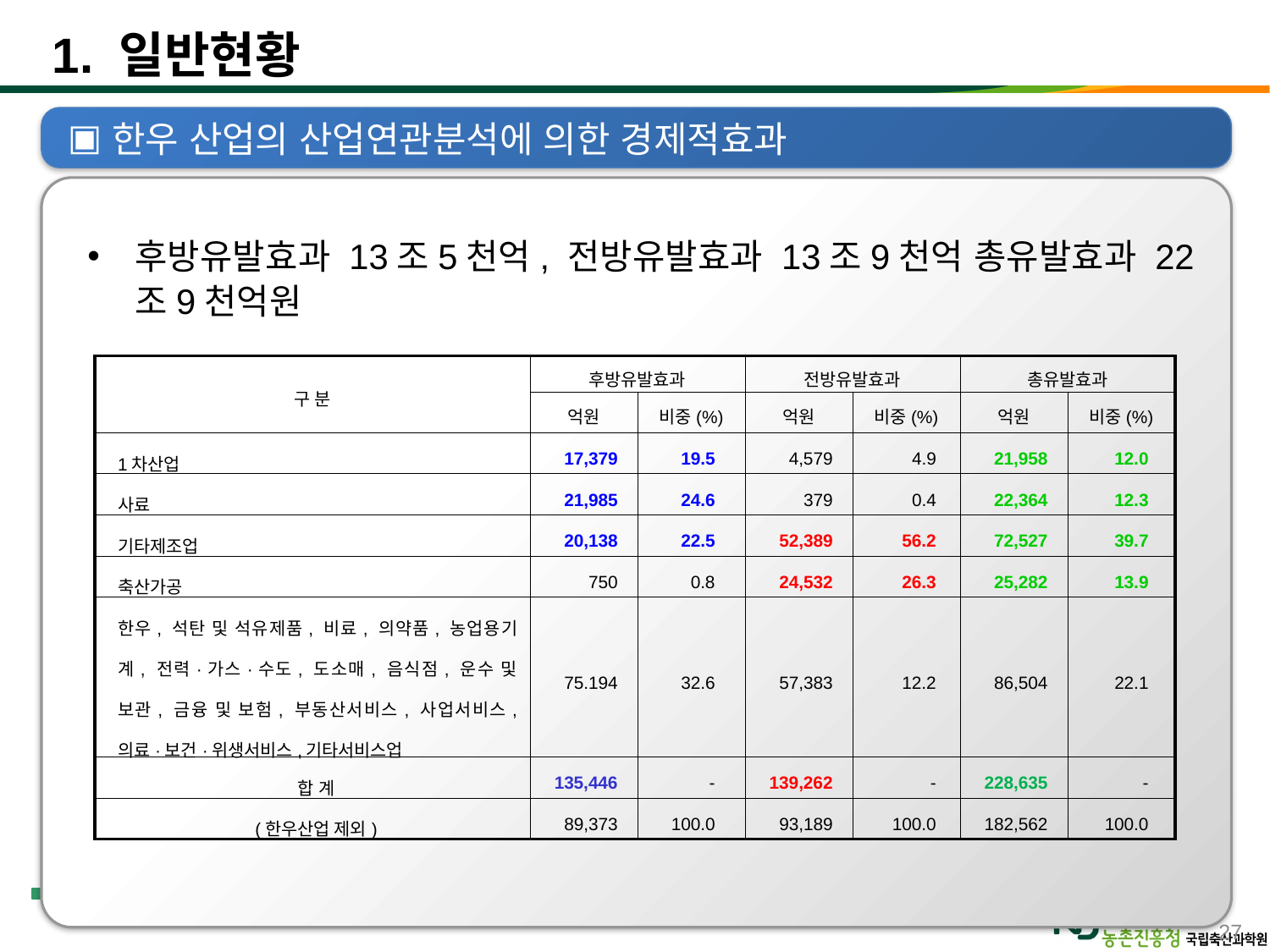

# 1. 일반현황
한우 산업의 산업연관분석에 의한 경제적효과
후방유발효과 13조5천억, 전방유발효과 13조9천억 총유발효과 22조9천억원
| 구 분 | 후방유발효과 |  | 전방유발효과 |  | 총유발효과 |  |
| --- | --- | --- | --- | --- | --- | --- |
|  | 억원 | 비중(%) | 억원 | 비중(%) | 억원 | 비중(%) |
| 1차산업 | 17,379 | 19.5 | 4,579 | 4.9 | 21,958 | 12.0 |
| 사료 | 21,985 | 24.6 | 379 | 0.4 | 22,364 | 12.3 |
| 기타제조업 | 20,138 | 22.5 | 52,389 | 56.2 | 72,527 | 39.7 |
| 축산가공 | 750 | 0.8 | 24,532 | 26.3 | 25,282 | 13.9 |
| 한우, 석탄 및 석유제품, 비료, 의약품, 농업용기계, 전력·가스·수도, 도소매, 음식점, 운수 및 보관, 금융 및 보험, 부동산서비스, 사업서비스, 의료·보건·위생서비스,기타서비스업 | 75.194 | 32.6 | 57,383 | 12.2 | 86,504 | 22.1 |
| 합 계 | 135,446 | - | 139,262 | - | 228,635 | - |
| (한우산업 제외) | 89,373 | 100.0 | 93,189 | 100.0 | 182,562 | 100.0 |
27